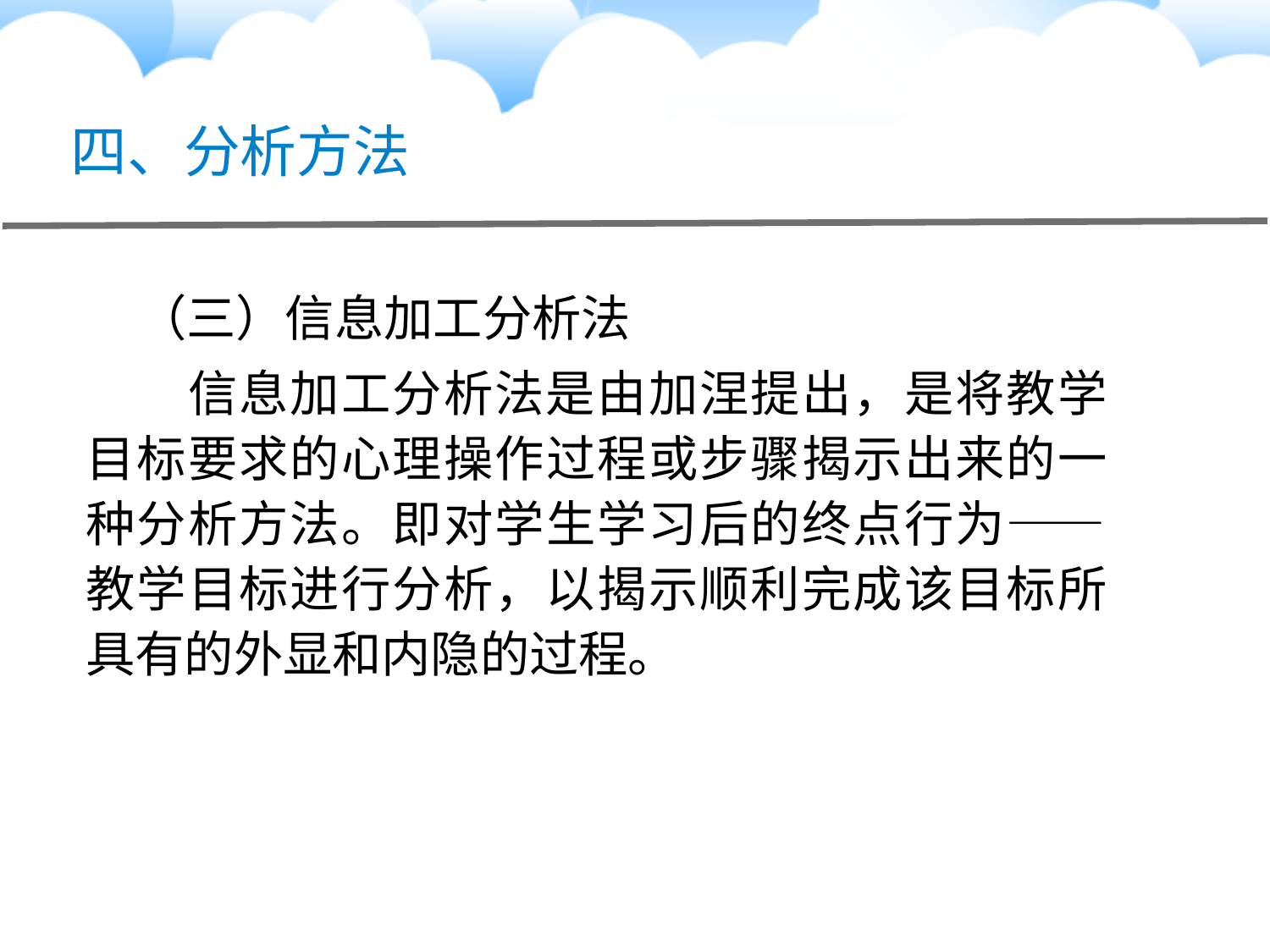

# 四、分析方法
 　（三）信息加工分析法
　　信息加工分析法是由加涅提出，是将教学目标要求的心理操作过程或步骤揭示出来的一种分析方法。即对学生学习后的终点行为——教学目标进行分析，以揭示顺利完成该目标所具有的外显和内隐的过程。